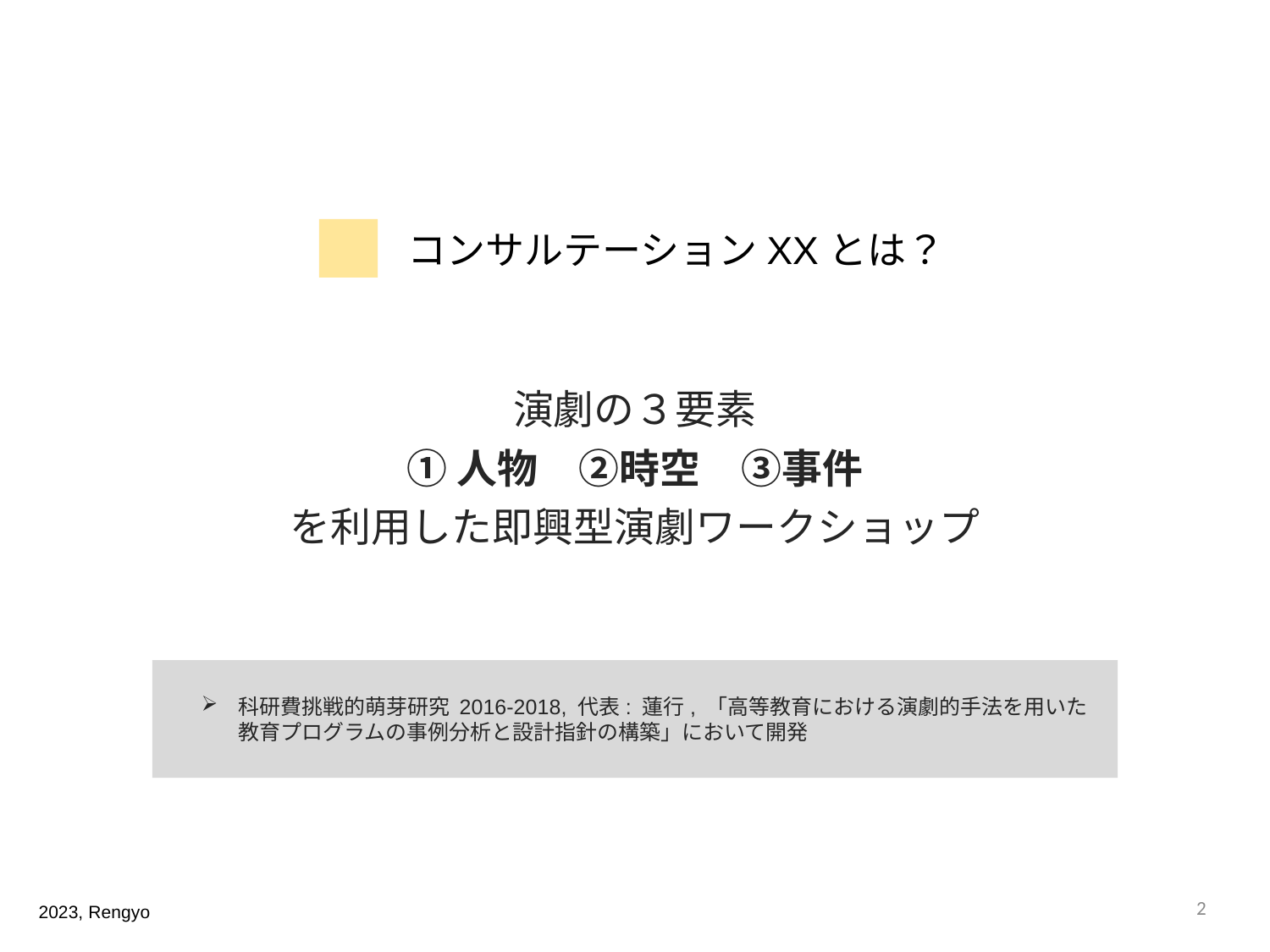

コンサルテーションXXとは？

演劇の３要素
①人物　②時空　③事件
を利用した即興型演劇ワークショップ

科研費挑戦的萌芽研究 2016-2018, 代表: 蓮行, 「高等教育における演劇的手法を用いた
教育プログラムの事例分析と設計指針の構築」において開発
2